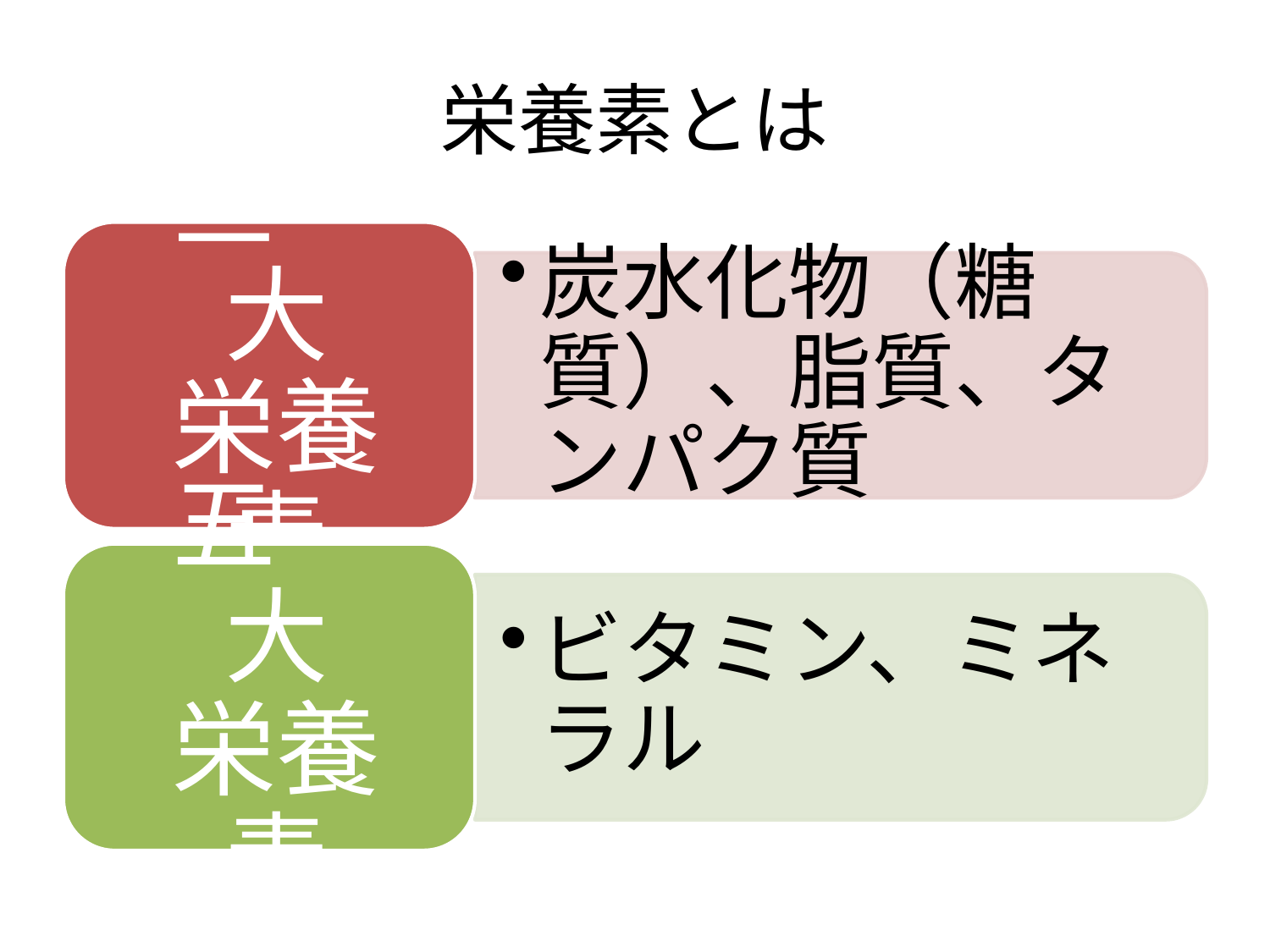

# 栄養素とは
炭水化物（糖質）、脂質、タンパク質
三　大
栄養素
ビタミン、ミネラル
五　大
栄養素